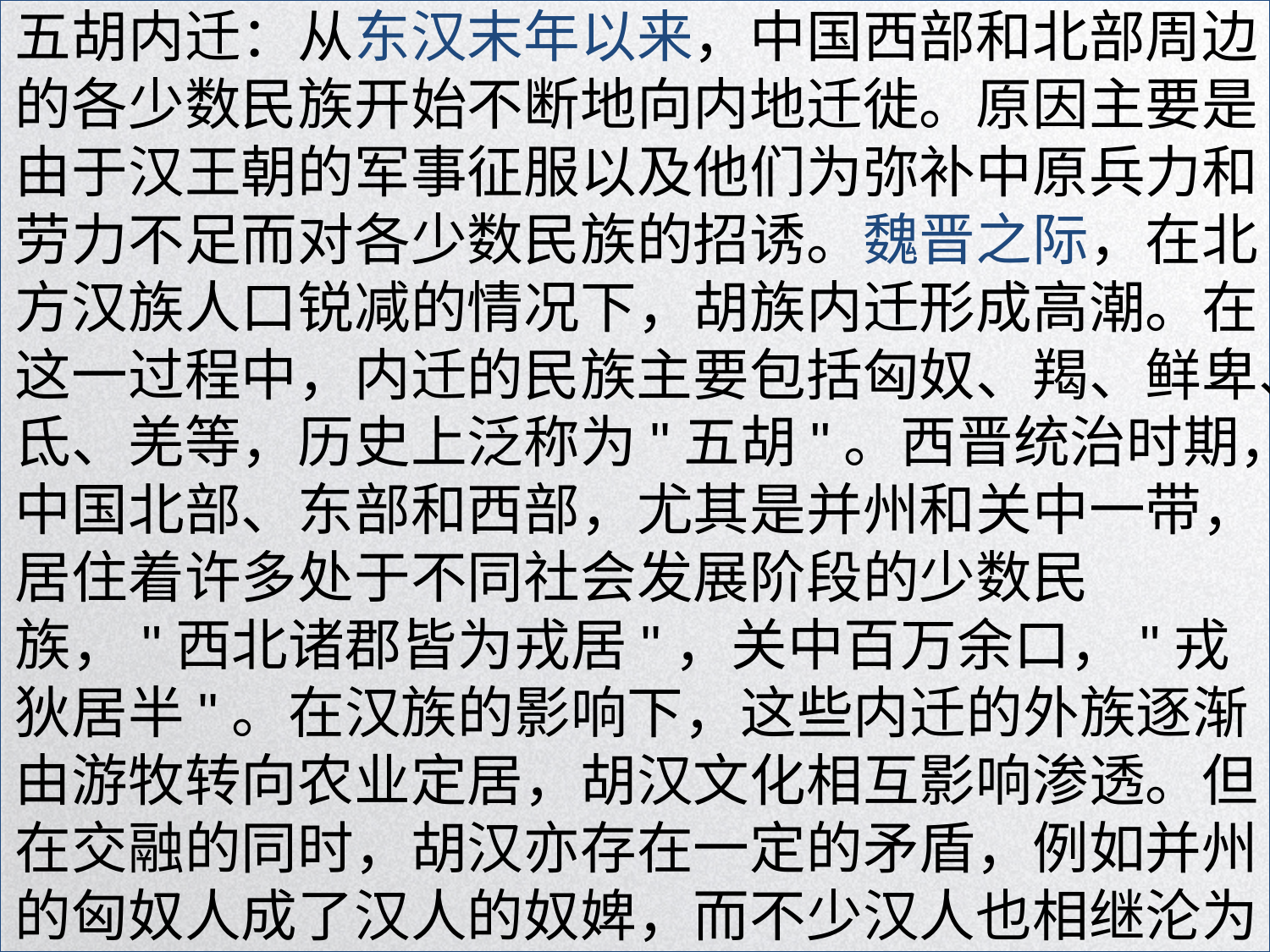

五胡内迁：从东汉末年以来，中国西部和北部周边的各少数民族开始不断地向内地迁徙。原因主要是由于汉王朝的军事征服以及他们为弥补中原兵力和劳力不足而对各少数民族的招诱。魏晋之际，在北方汉族人口锐减的情况下，胡族内迁形成高潮。在这一过程中，内迁的民族主要包括匈奴、羯、鲜卑、氐、羌等，历史上泛称为"五胡"。西晋统治时期，中国北部、东部和西部，尤其是并州和关中一带，居住着许多处于不同社会发展阶段的少数民族，"西北诸郡皆为戎居"，关中百万余口，"戎狄居半"。在汉族的影响下，这些内迁的外族逐渐由游牧转向农业定居，胡汉文化相互影响渗透。但在交融的同时，胡汉亦存在一定的矛盾，例如并州的匈奴人成了汉人的奴婢，而不少汉人也相继沦为胡人奴婢。